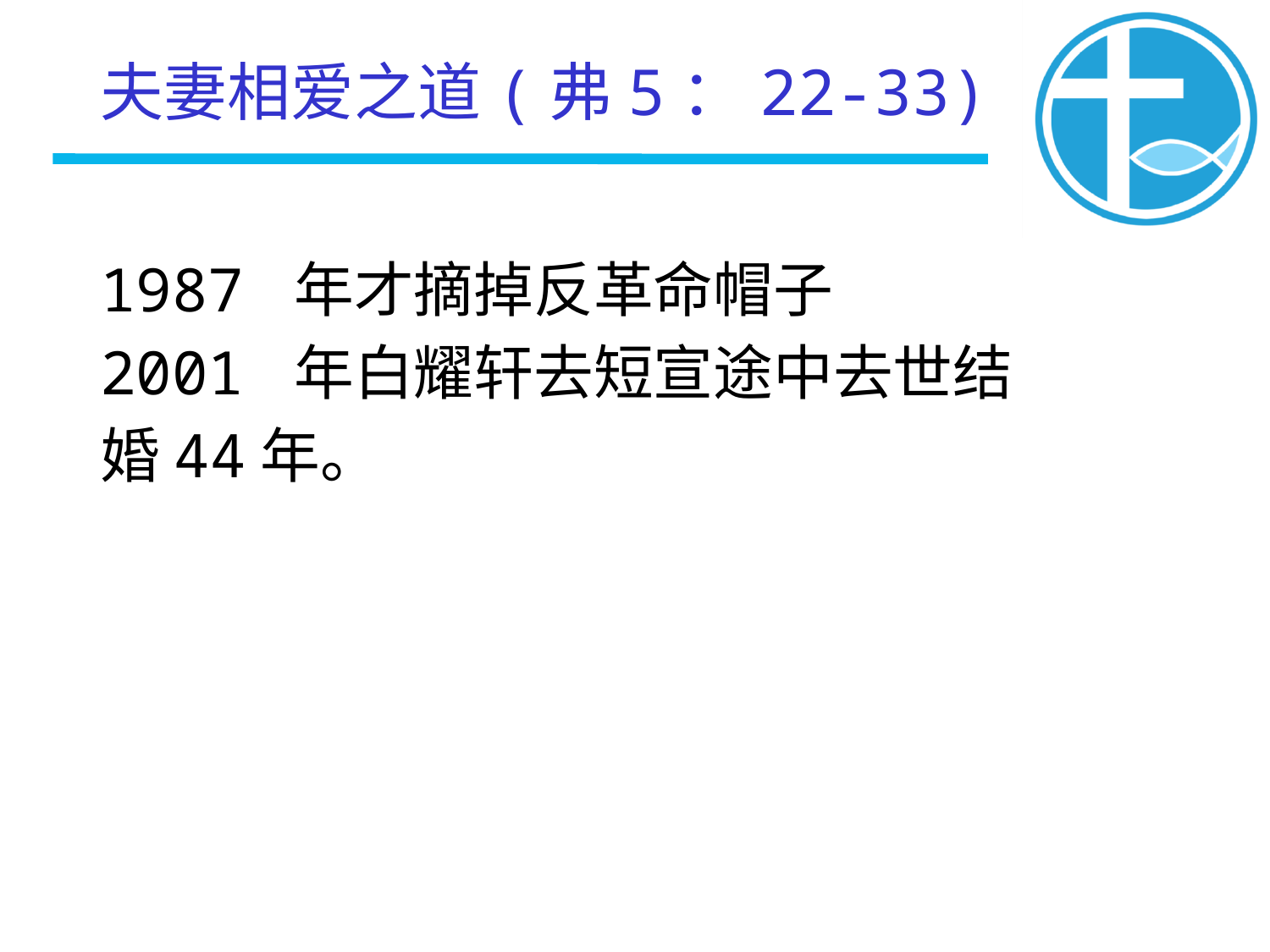

# 夫妻相爱之道(弗5：22-33)
1987 年才摘掉反革命帽子
2001 年白耀轩去短宣途中去世结
婚44年。